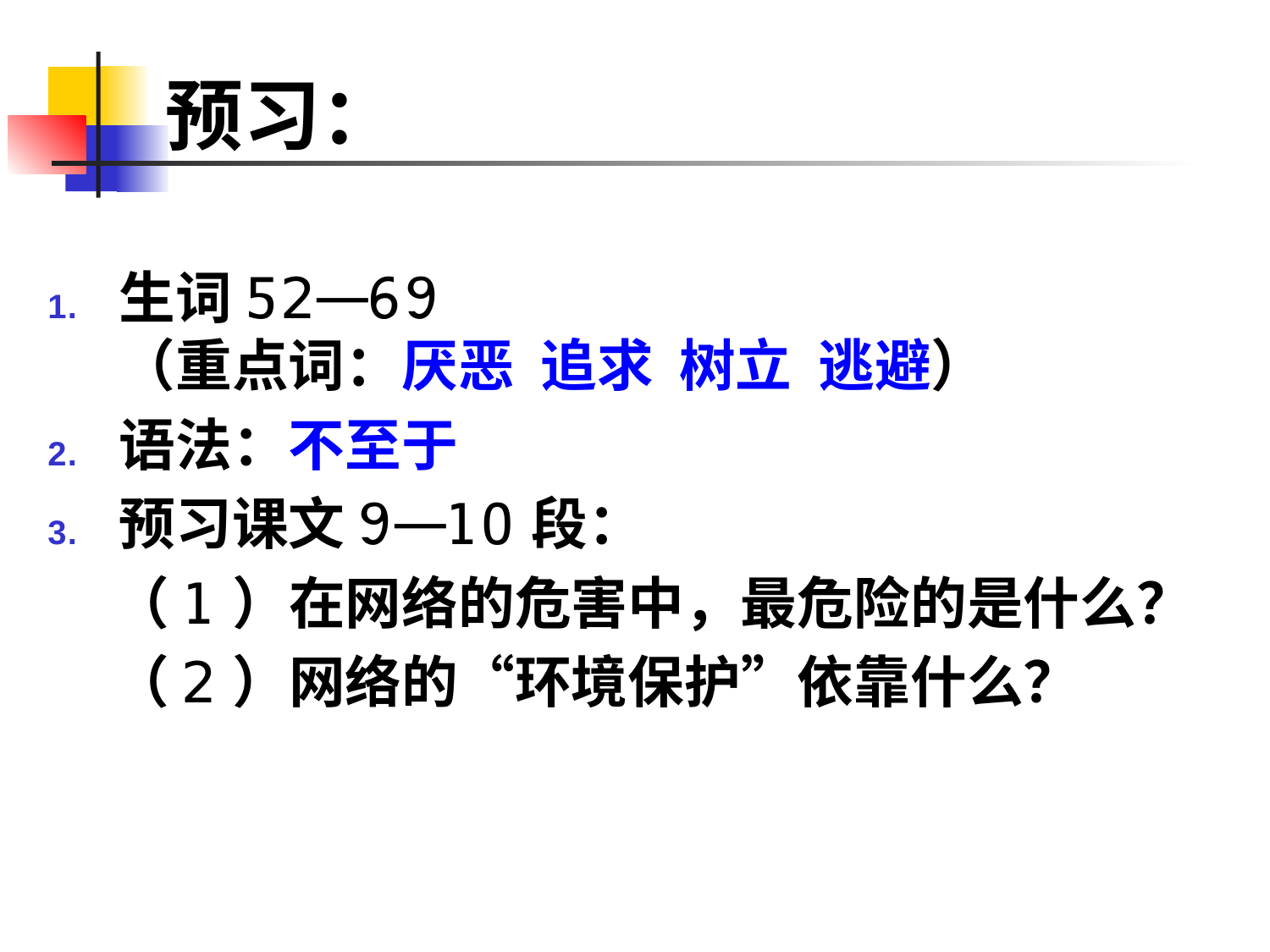

# 预习：
生词52—69                                              （重点词：厌恶  追求  树立  逃避）
语法：不至于
预习课文9—10段：
    （1）在网络的危害中，最危险的是什么？
    （2）网络的“环境保护”依靠什么？